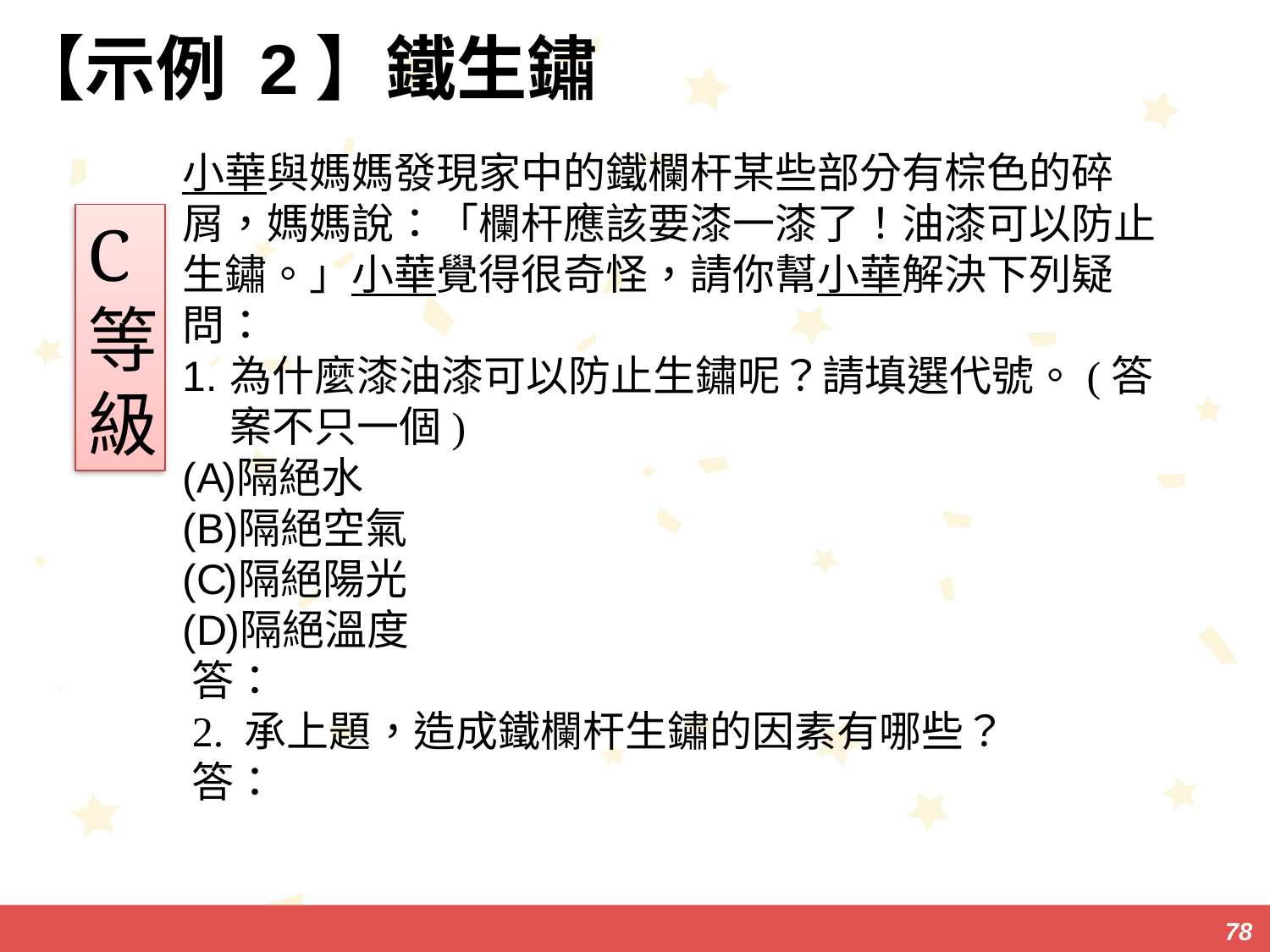

【示例 2】鐵生鏽
小華與媽媽發現家中的鐵欄杆某些部分有棕色的碎屑，媽媽說：「欄杆應該要漆一漆了！油漆可以防止生鏽。」小華覺得很奇怪，請你幫小華解決下列疑問：
為什麼漆油漆可以防止生鏽呢？請填選代號。(答案不只一個)
隔絕水
隔絕空氣
隔絕陽光
隔絕溫度
答：
2. 承上題，造成鐵欄杆生鏽的因素有哪些？
答：

C等級
78